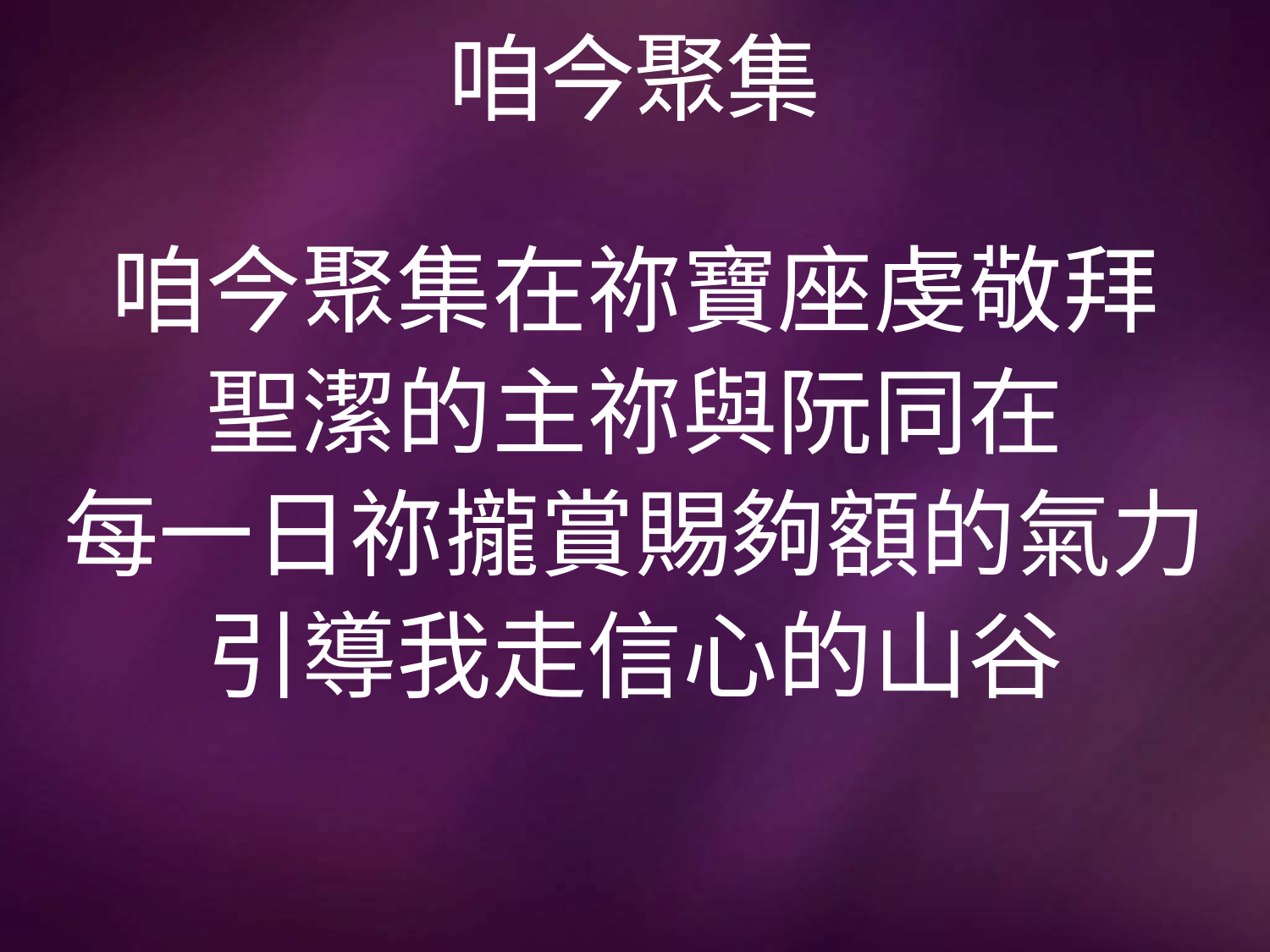

# 咱今聚集
咱今聚集在祢寶座虔敬拜
聖潔的主祢與阮同在
每一日祢攏賞賜夠額的氣力
引導我走信心的山谷